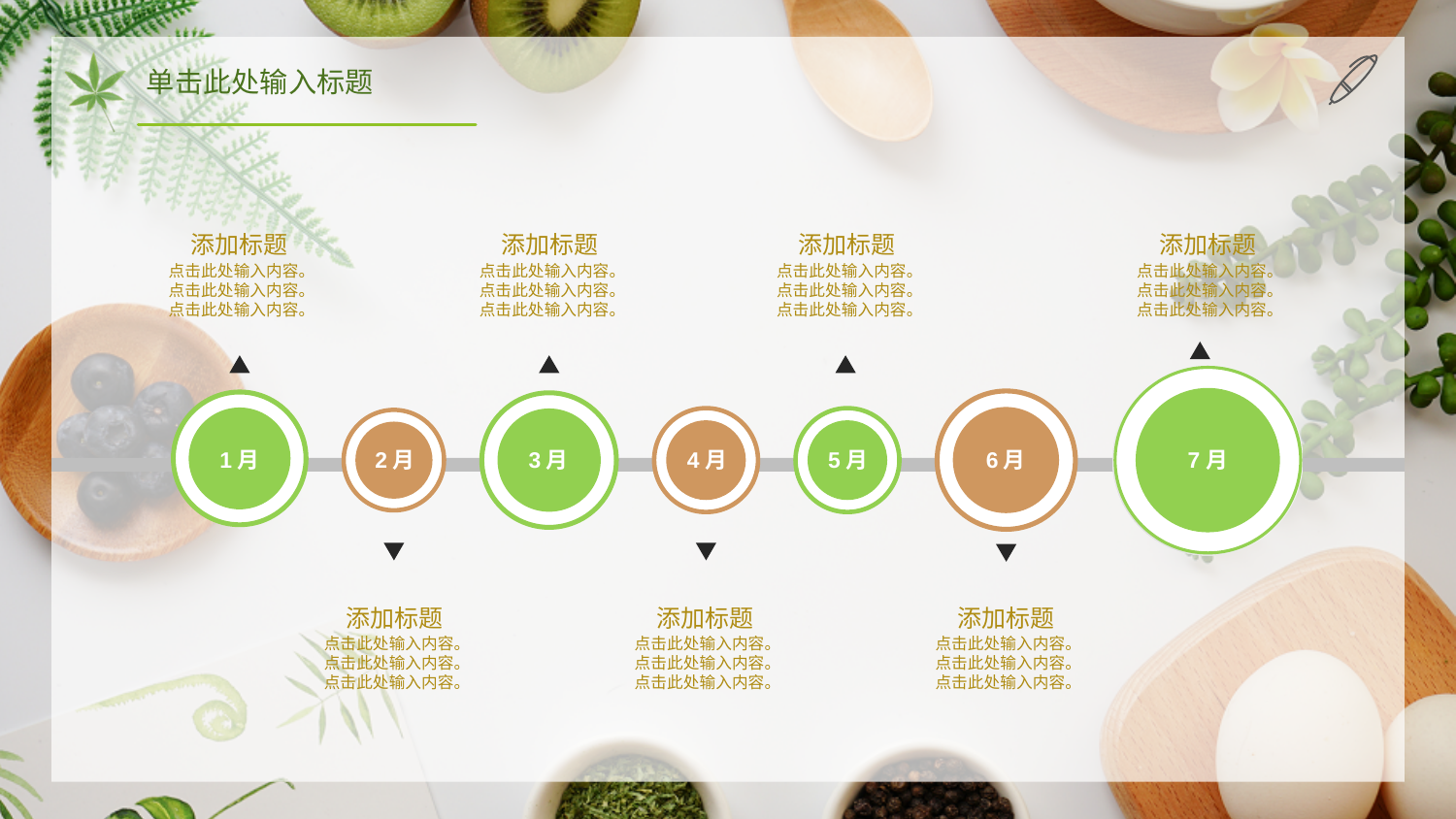

单击此处输入标题
添加标题
点击此处输入内容。点击此处输入内容。点击此处输入内容。
添加标题
点击此处输入内容。点击此处输入内容。点击此处输入内容。
添加标题
点击此处输入内容。点击此处输入内容。点击此处输入内容。
添加标题
点击此处输入内容。点击此处输入内容。点击此处输入内容。

1月
2月
3月
4月
5月
6月
7月

添加标题
点击此处输入内容。点击此处输入内容。点击此处输入内容。
添加标题
点击此处输入内容。点击此处输入内容。点击此处输入内容。
添加标题
点击此处输入内容。点击此处输入内容。点击此处输入内容。